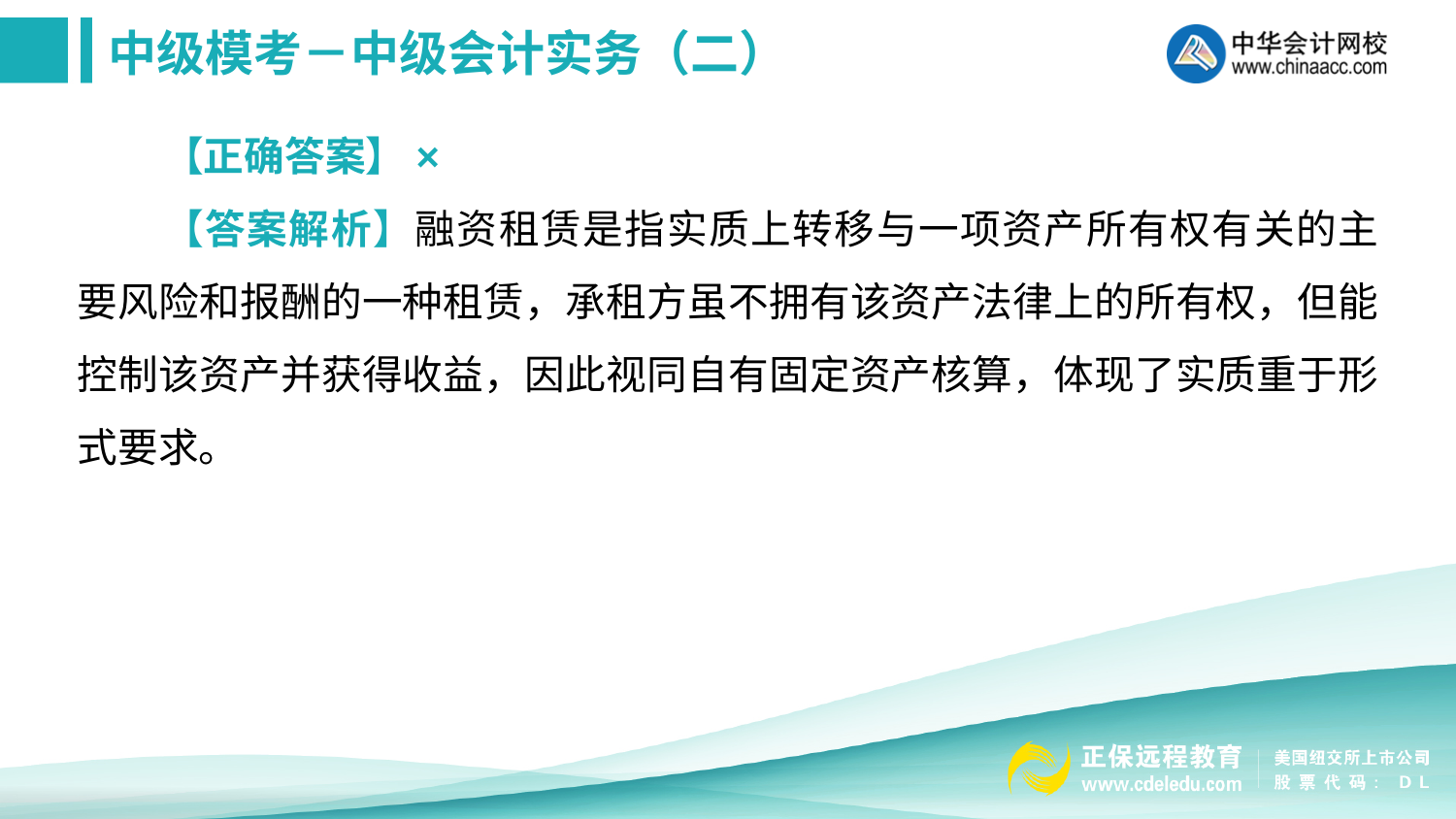

【正确答案】×
【答案解析】融资租赁是指实质上转移与一项资产所有权有关的主要风险和报酬的一种租赁，承租方虽不拥有该资产法律上的所有权，但能控制该资产并获得收益，因此视同自有固定资产核算，体现了实质重于形式要求。